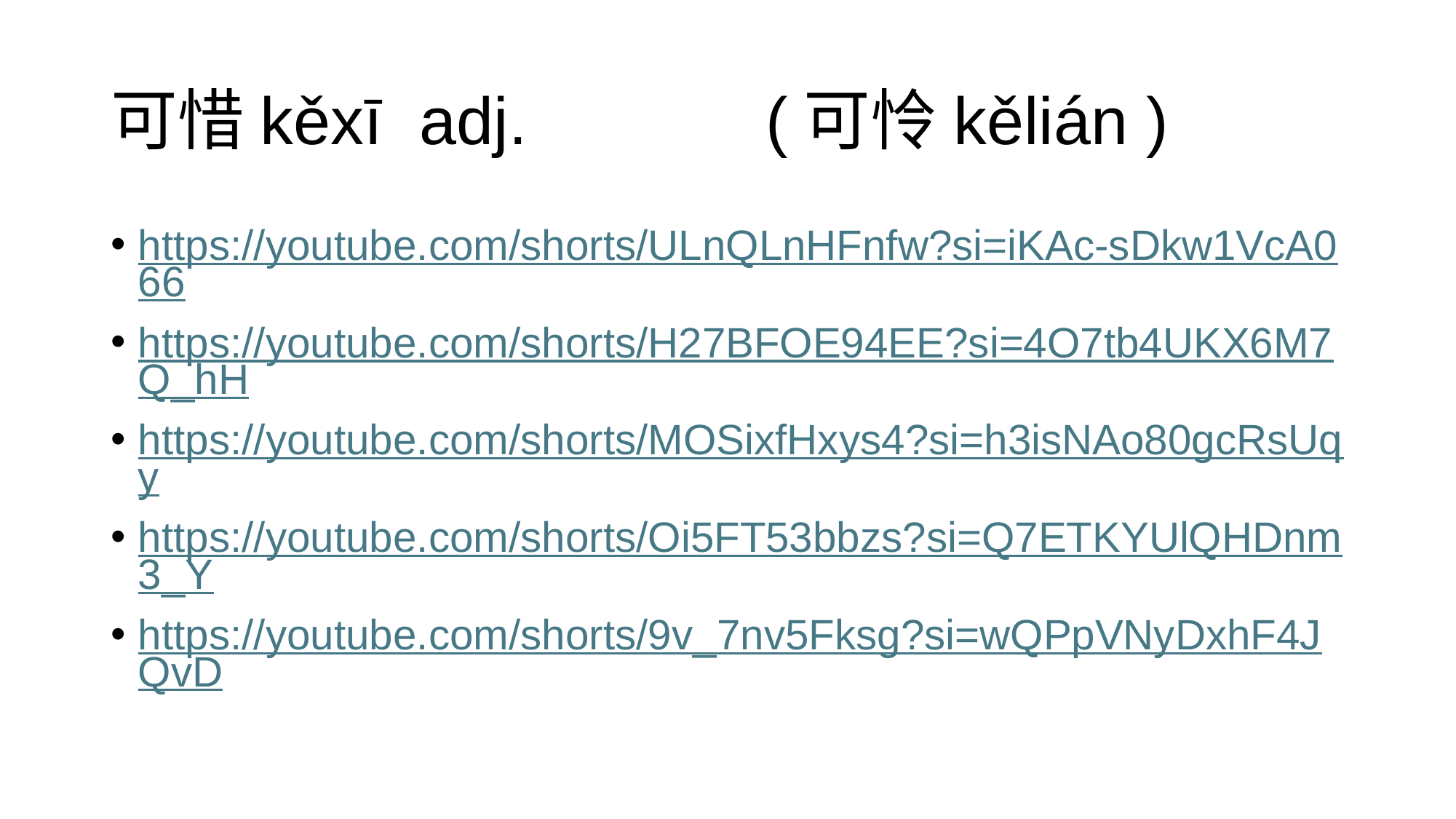

# 可惜kěxī  adj.			(可怜kělián )
https://youtube.com/shorts/ULnQLnHFnfw?si=iKAc-sDkw1VcA066
https://youtube.com/shorts/H27BFOE94EE?si=4O7tb4UKX6M7Q_hH
https://youtube.com/shorts/MOSixfHxys4?si=h3isNAo80gcRsUqy
https://youtube.com/shorts/Oi5FT53bbzs?si=Q7ETKYUlQHDnm3_Y
https://youtube.com/shorts/9v_7nv5Fksg?si=wQPpVNyDxhF4JQvD